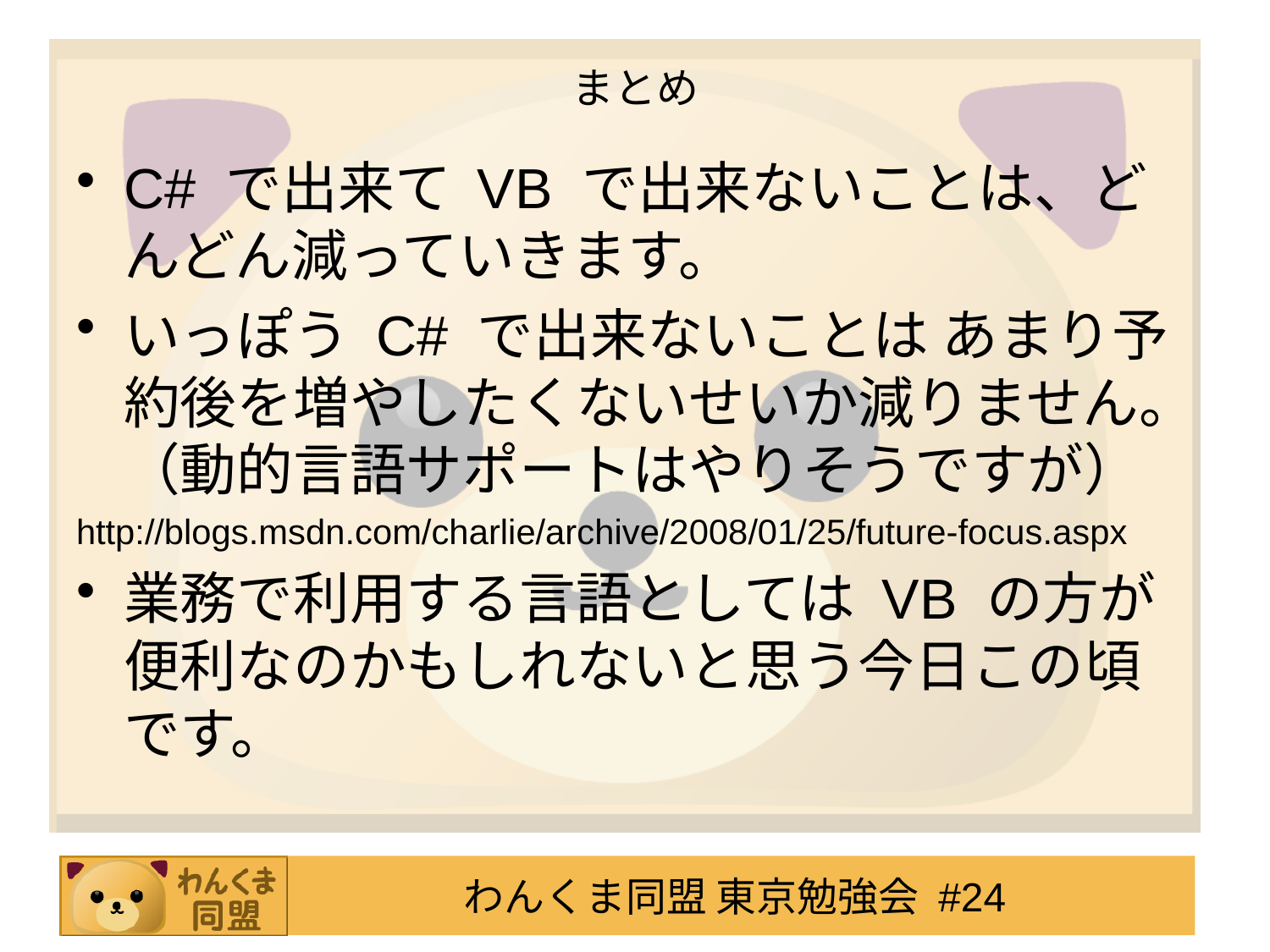

# まとめ
C# で出来て VB で出来ないことは、どんどん減っていきます。
いっぽう C# で出来ないことは あまり予約後を増やしたくないせいか減りません。（動的言語サポートはやりそうですが）
http://blogs.msdn.com/charlie/archive/2008/01/25/future-focus.aspx
業務で利用する言語としては VB の方が便利なのかもしれないと思う今日この頃です。